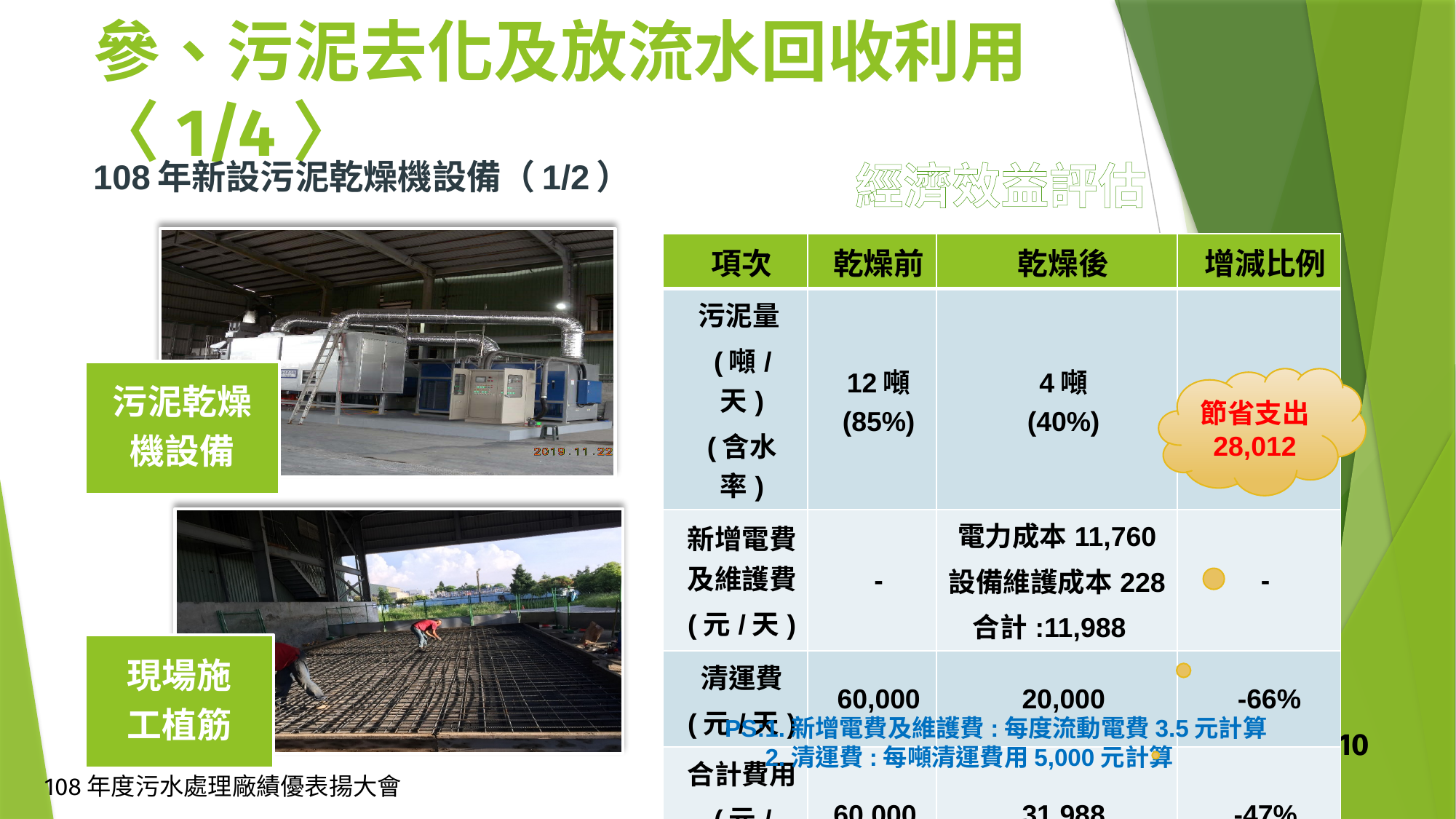

參、污泥去化及放流水回收利用〈1/4〉
108年新設污泥乾燥機設備（1/2）

經濟效益評估
污泥乾燥
機設備
現場施
工植筋
| 項次 | 乾燥前 | 乾燥後 | 增減比例 |
| --- | --- | --- | --- |
| 污泥量 (噸/天) (含水率) | 12噸 (85%) | 4噸 (40%) | -66% |
| 新增電費及維護費 (元/天) | - | 電力成本11,760 設備維護成本228 合計:11,988 | - |
| 清運費 (元/天) | 60,000 | 20,000 | -66% |
| 合計費用 (元/天) | 60,000 | 31,988 | -47% |
節省支出
28,012
PS:1.新增電費及維護費:每度流動電費3.5元計算
      2.清運費:每噸清運費用5,000元計算
10
108年度污水處理廠績優表揚大會